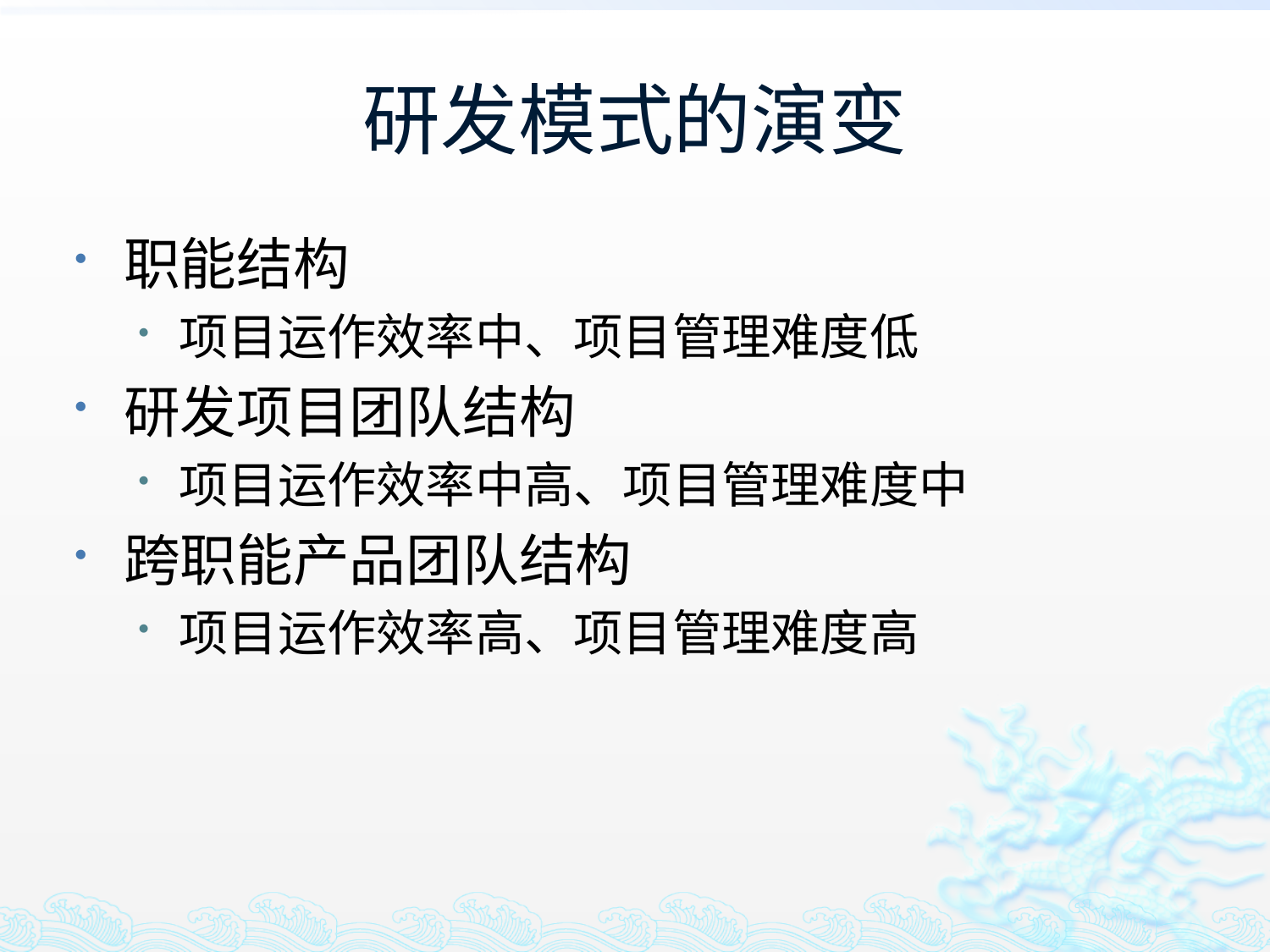

# 研发模式的演变
职能结构
项目运作效率中、项目管理难度低
研发项目团队结构
项目运作效率中高、项目管理难度中
跨职能产品团队结构
项目运作效率高、项目管理难度高